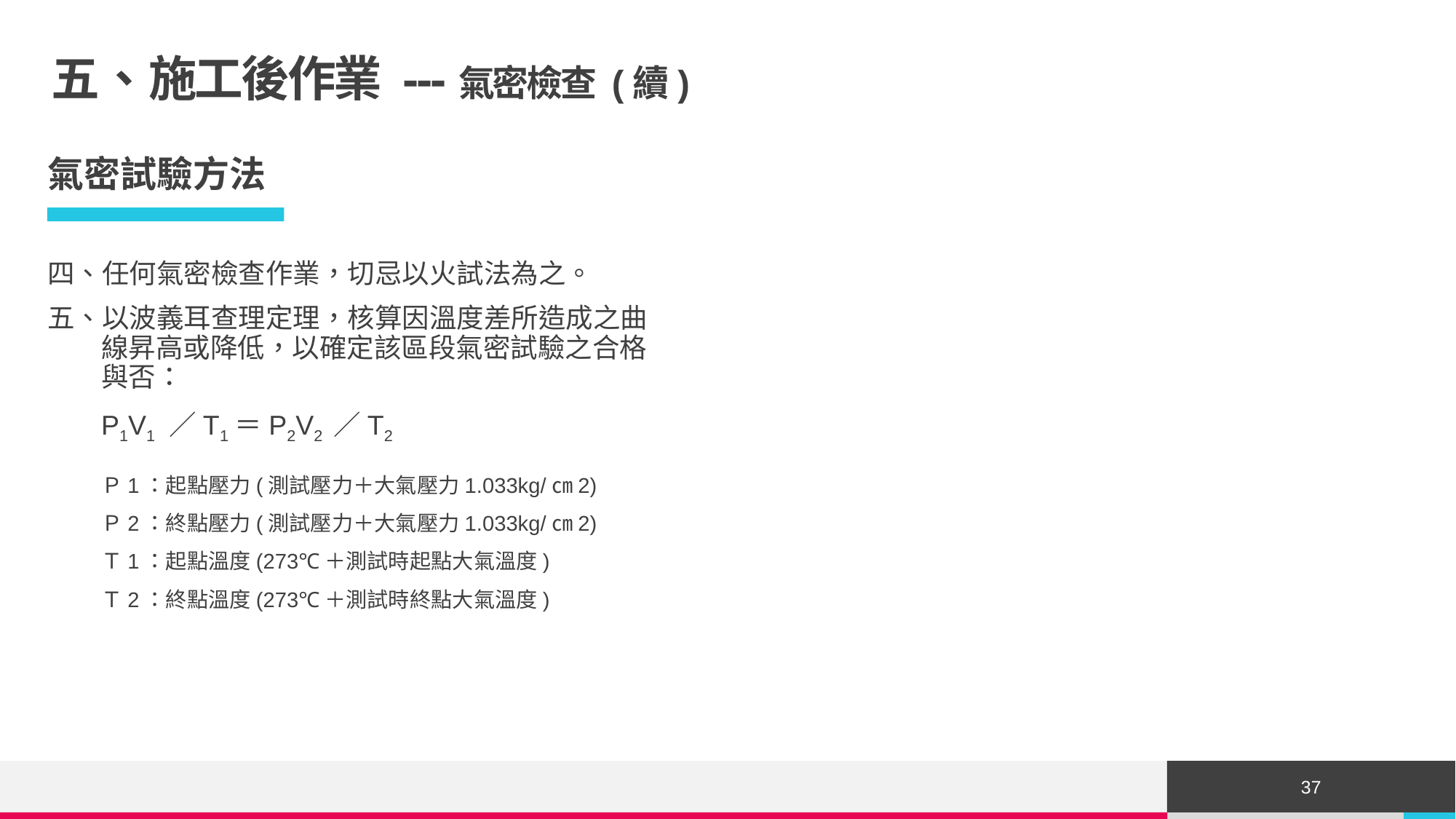

# 五、施工後作業 ---氣密檢查 (續)
氣密試驗方法

四、任何氣密檢查作業，切忌以火試法為之。
五、以波義耳查理定理，核算因溫度差所造成之曲線昇高或降低，以確定該區段氣密試驗之合格與否：
P1V1 ／T1＝P2V2 ／T2
Ｐ1：起點壓力(測試壓力＋大氣壓力1.033kg/㎝2)
Ｐ2：終點壓力(測試壓力＋大氣壓力1.033kg/㎝2)
Ｔ1：起點溫度(273℃＋測試時起點大氣溫度)
Ｔ2：終點溫度(273℃＋測試時終點大氣溫度)
37